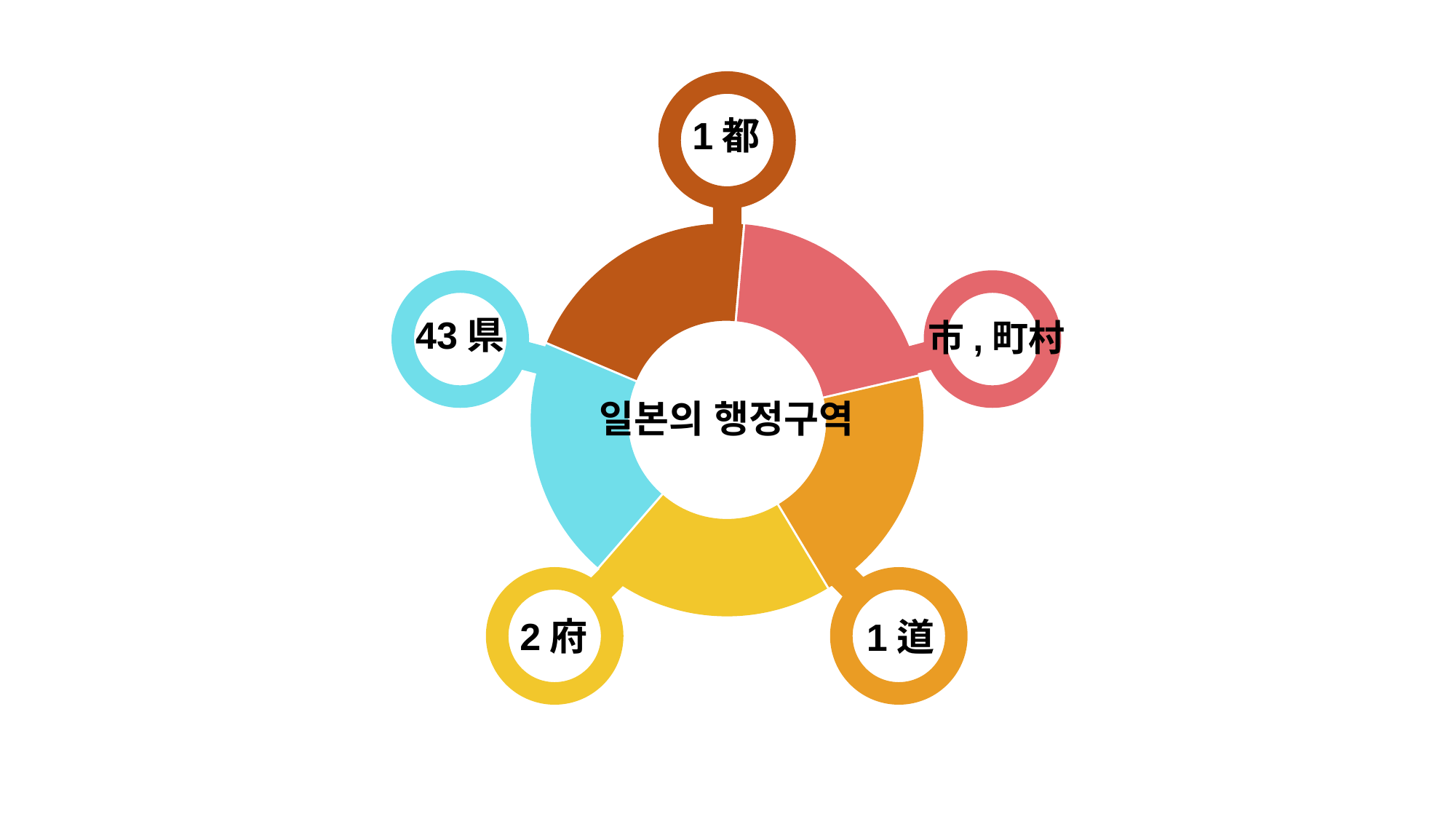

1都

### Chart

| Category | 판매 |
|---|---|
| 1분기 | 1.0 |
| 2분기 | 1.0 |
| 3분기 | 1.0 |
| 4분기 | 1.0 |
| 5분기 | 1.0 |

43県

市,町村

일본의 행정구역

2府

1道